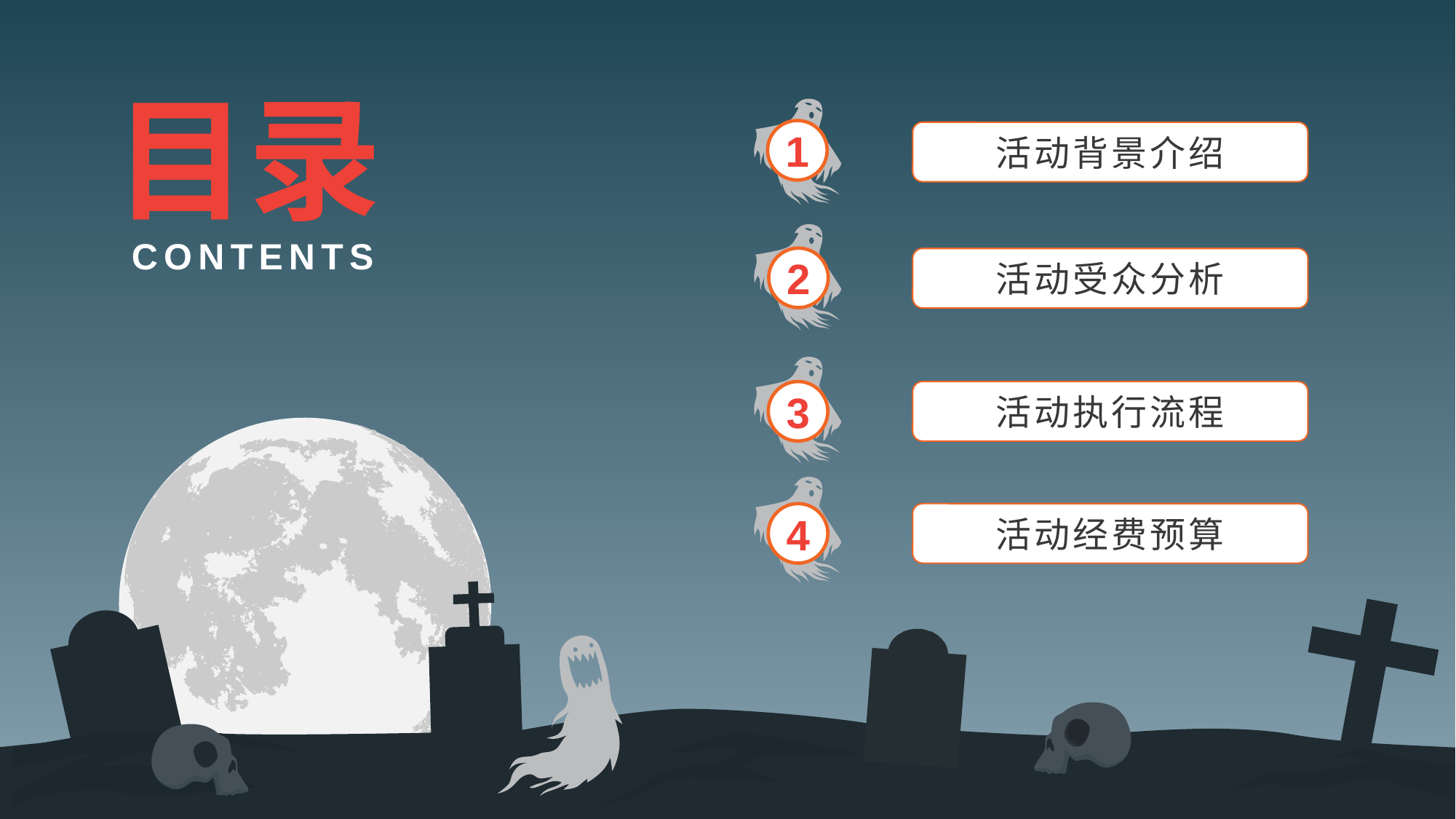

目录

1
活动背景介绍

CONTENTS
2
活动受众分析

3
活动执行流程

4
活动经费预算